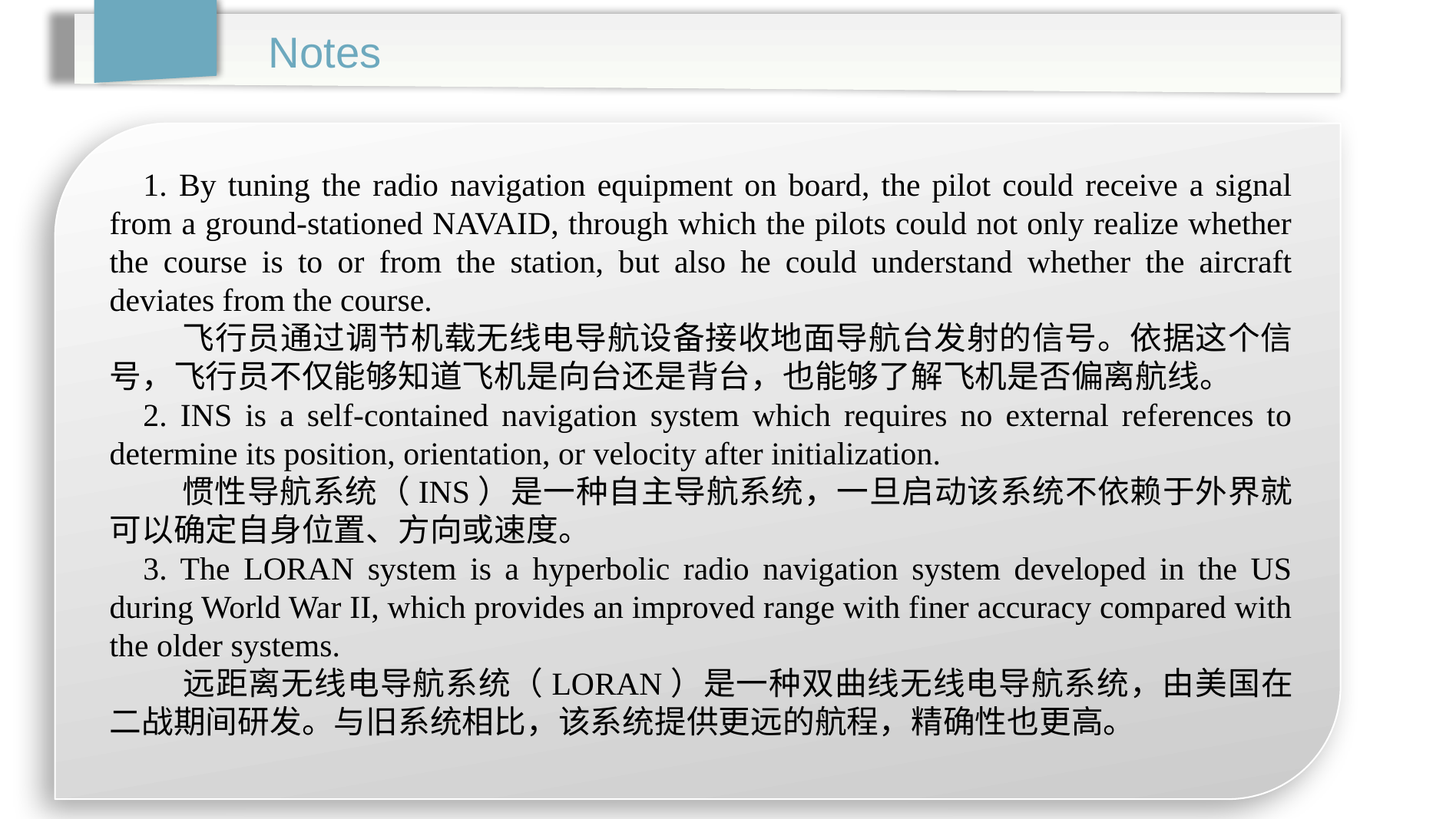

Notes

1. By tuning the radio navigation equipment on board, the pilot could receive a signal from a ground-stationed NAVAID, through which the pilots could not only realize whether the course is to or from the station, but also he could understand whether the aircraft deviates from the course.
    飞行员通过调节机载无线电导航设备接收地面导航台发射的信号。依据这个信号，飞行员不仅能够知道飞机是向台还是背台，也能够了解飞机是否偏离航线。
2. INS is a self-contained navigation system which requires no external references to determine its position, orientation, or velocity after initialization.
    惯性导航系统（INS）是一种自主导航系统，一旦启动该系统不依赖于外界就可以确定自身位置、方向或速度。
3. The LORAN system is a hyperbolic radio navigation system developed in the US during World War II, which provides an improved range with finer accuracy compared with the older systems.
    远距离无线电导航系统（LORAN）是一种双曲线无线电导航系统，由美国在二战期间研发。与旧系统相比，该系统提供更远的航程，精确性也更高。